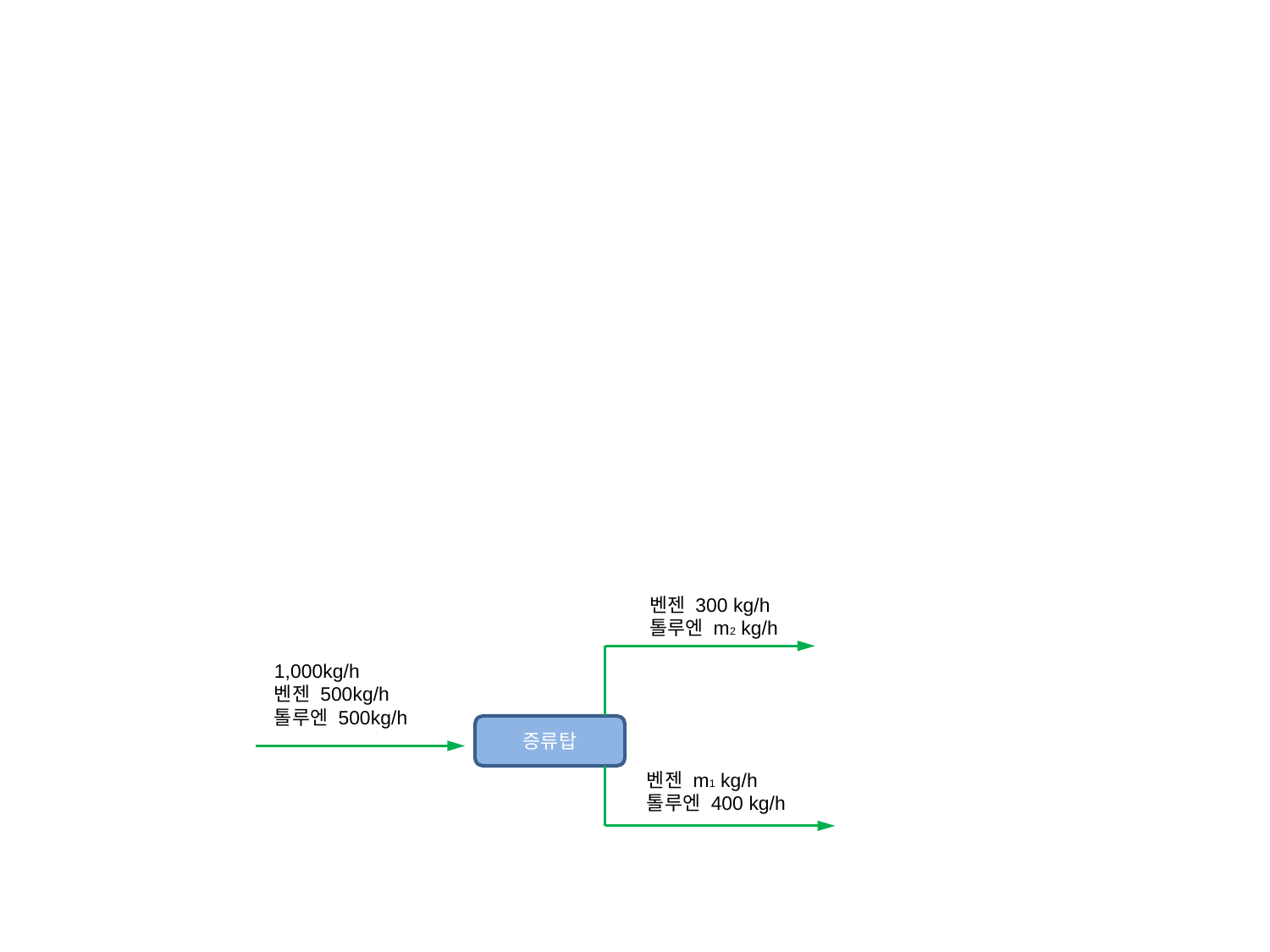

벤젠 300 kg/h
톨루엔 m2 kg/h
1,000kg/h
벤젠 500kg/h
톨루엔 500kg/h
증류탑
벤젠 m1 kg/h
톨루엔 400 kg/h